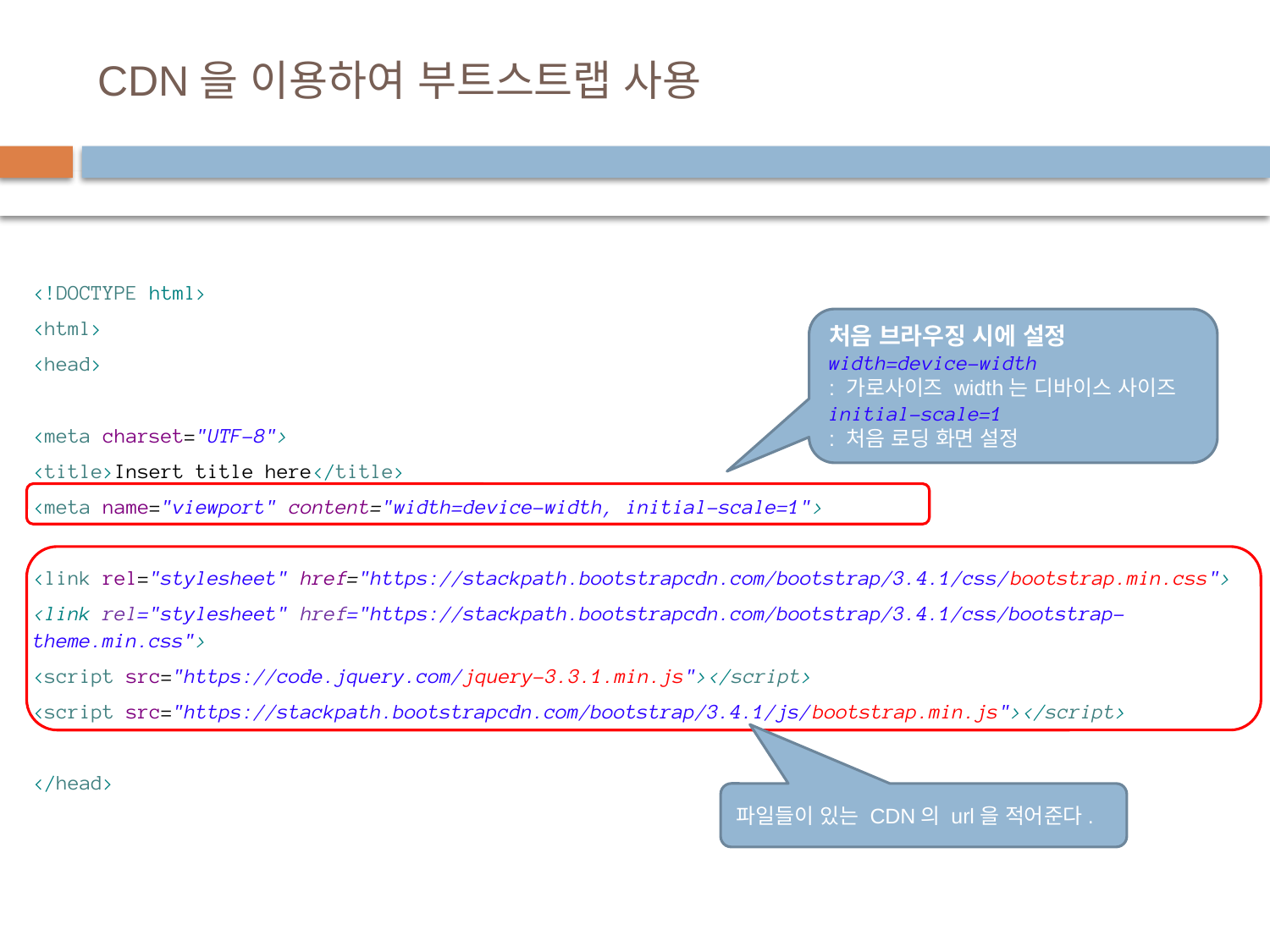

# CDN을 이용하여 부트스트랩 사용
<!DOCTYPE html>
<html>
<head>

<meta charset="UTF-8">
<title>Insert title here</title>
<meta name="viewport" content="width=device-width, initial-scale=1">

<link rel="stylesheet" href="https://stackpath.bootstrapcdn.com/bootstrap/3.4.1/css/bootstrap.min.css">
<link rel="stylesheet" href="https://stackpath.bootstrapcdn.com/bootstrap/3.4.1/css/bootstrap-theme.min.css">
<script src="https://code.jquery.com/jquery-3.3.1.min.js"></script>
<script src="https://stackpath.bootstrapcdn.com/bootstrap/3.4.1/js/bootstrap.min.js"></script>

</head>
처음 브라우징 시에 설정
width=device-width
: 가로사이즈 width는 디바이스 사이즈
initial-scale=1
: 처음 로딩 화면 설정

파일들이 있는 CDN의 url을 적어준다.